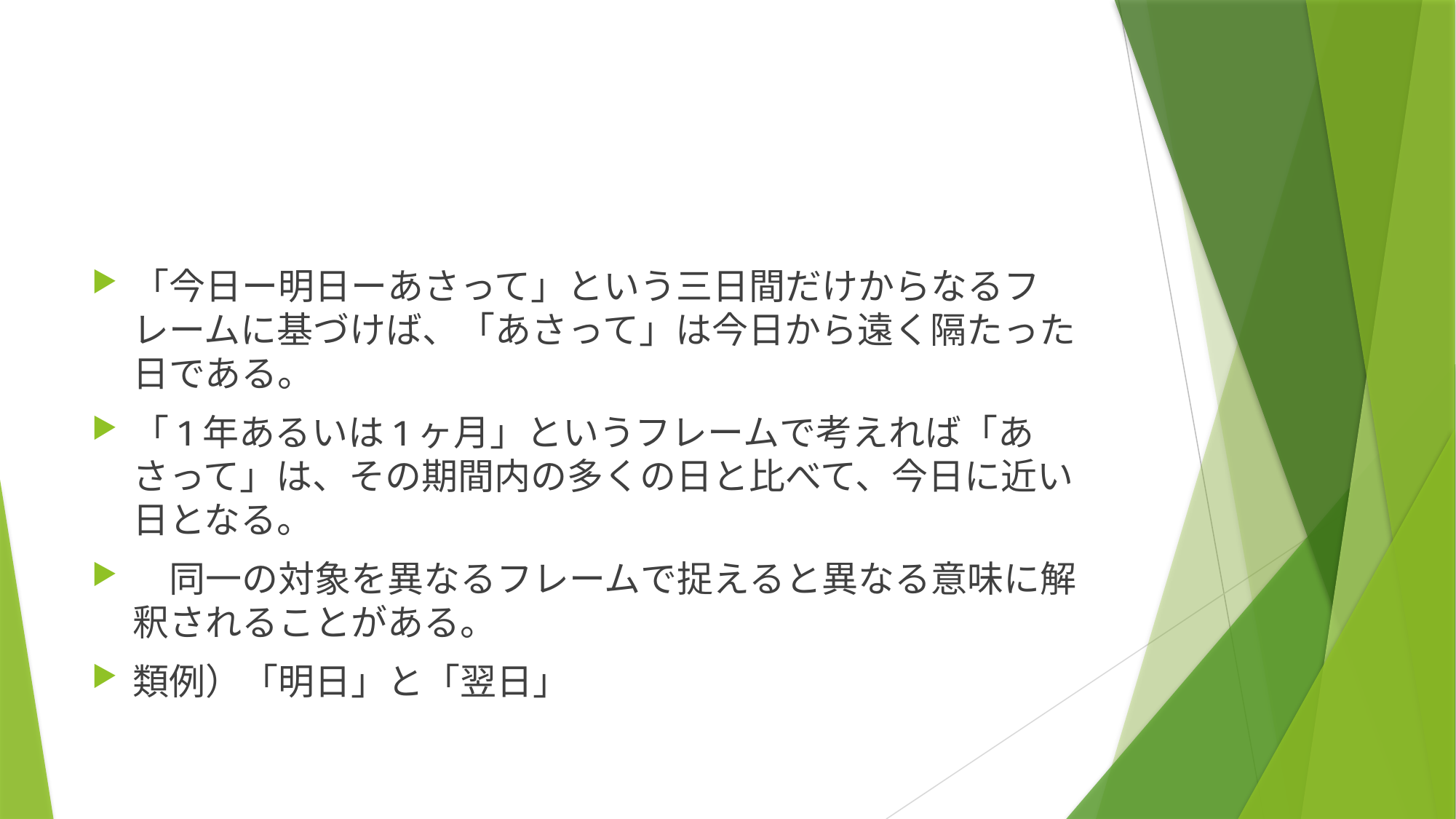

#
「今日ー明日ーあさって」という三日間だけからなるフレームに基づけば、「あさって」は今日から遠く隔たった日である。
「1年あるいは1ヶ月」というフレームで考えれば「あさって」は、その期間内の多くの日と比べて、今日に近い日となる。
　同一の対象を異なるフレームで捉えると異なる意味に解釈されることがある。
類例）「明日」と「翌日」